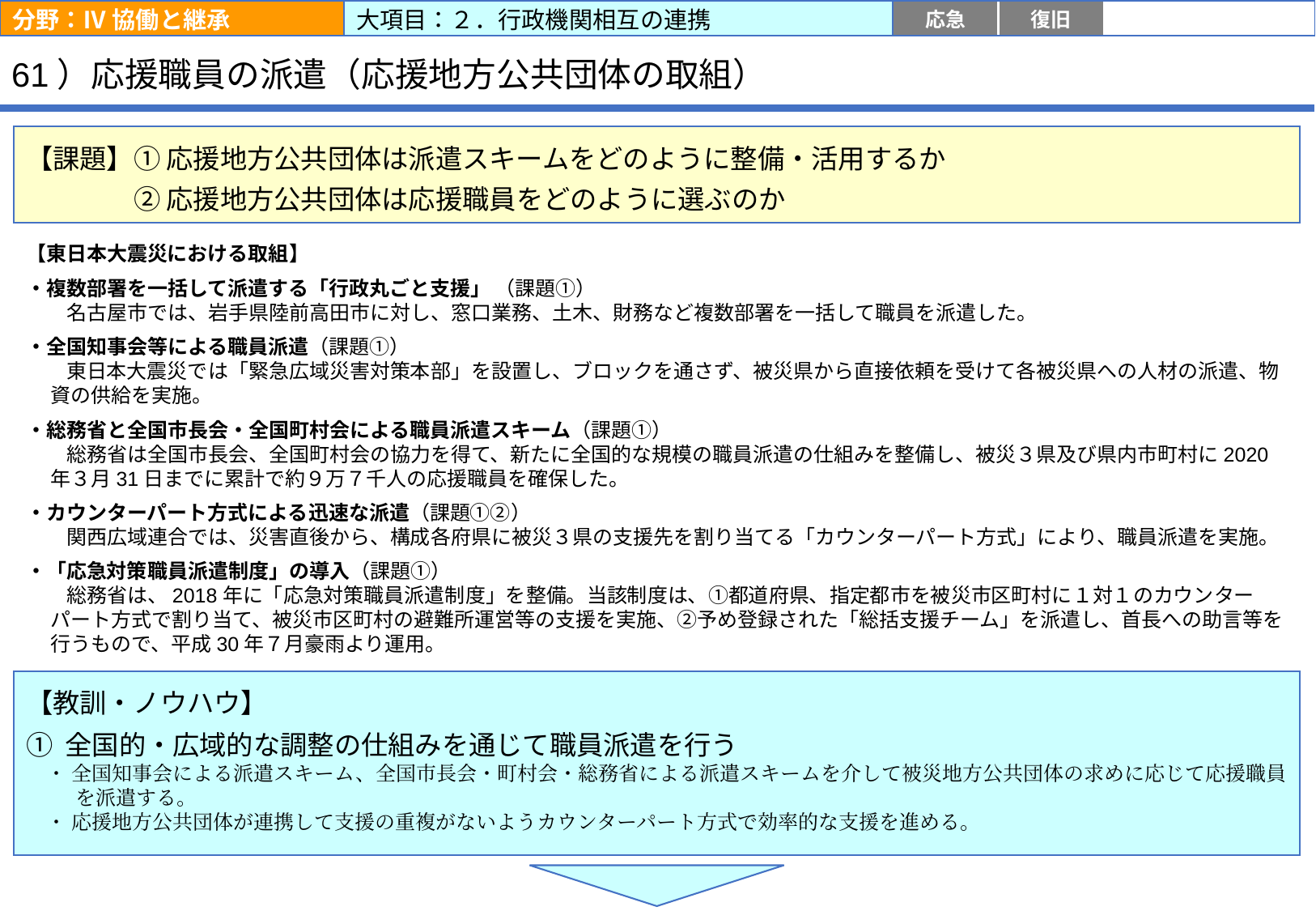

分野：Ⅳ 協働と継承
大項目：２．行政機関相互の連携
応急
復旧
復興前期
復興後期

# 61）応援職員の派遣（応援地方公共団体の取組）
【課題】① 応援地方公共団体は派遣スキームをどのように整備・活用するか
　　　　② 応援地方公共団体は応援職員をどのように選ぶのか
【東日本大震災における取組】
・複数部署を一括して派遣する「行政丸ごと支援」 （課題①）
　　名古屋市では、岩手県陸前高田市に対し、窓口業務、土木、財務など複数部署を一括して職員を派遣した。
・全国知事会等による職員派遣（課題①）
　　東日本大震災では「緊急広域災害対策本部」を設置し、ブロックを通さず、被災県から直接依頼を受けて各被災県への人材の派遣、物資の供給を実施。
・総務省と全国市長会・全国町村会による職員派遣スキーム（課題①）
　　総務省は全国市長会、全国町村会の協力を得て、新たに全国的な規模の職員派遣の仕組みを整備し、被災３県及び県内市町村に2020年３月31日までに累計で約９万７千人の応援職員を確保した。
・カウンターパート方式による迅速な派遣（課題①②）
　　関西広域連合では、災害直後から、構成各府県に被災３県の支援先を割り当てる「カウンターパート方式」により、職員派遣を実施。
・「応急対策職員派遣制度」の導入（課題①）
　　総務省は、2018年に「応急対策職員派遣制度」を整備。当該制度は、①都道府県、指定都市を被災市区町村に１対１のカウンターパート方式で割り当て、被災市区町村の避難所運営等の支援を実施、②予め登録された「総括支援チーム」を派遣し、首長への助言等を行うもので、平成30年７月豪雨より運用。
【教訓・ノウハウ】
① 全国的・広域的な調整の仕組みを通じて職員派遣を行う
　・ 全国知事会による派遣スキーム、全国市長会・町村会・総務省による派遣スキームを介して被災地方公共団体の求めに応じて応援職員を派遣する。
　・ 応援地方公共団体が連携して支援の重複がないようカウンターパート方式で効率的な支援を進める。